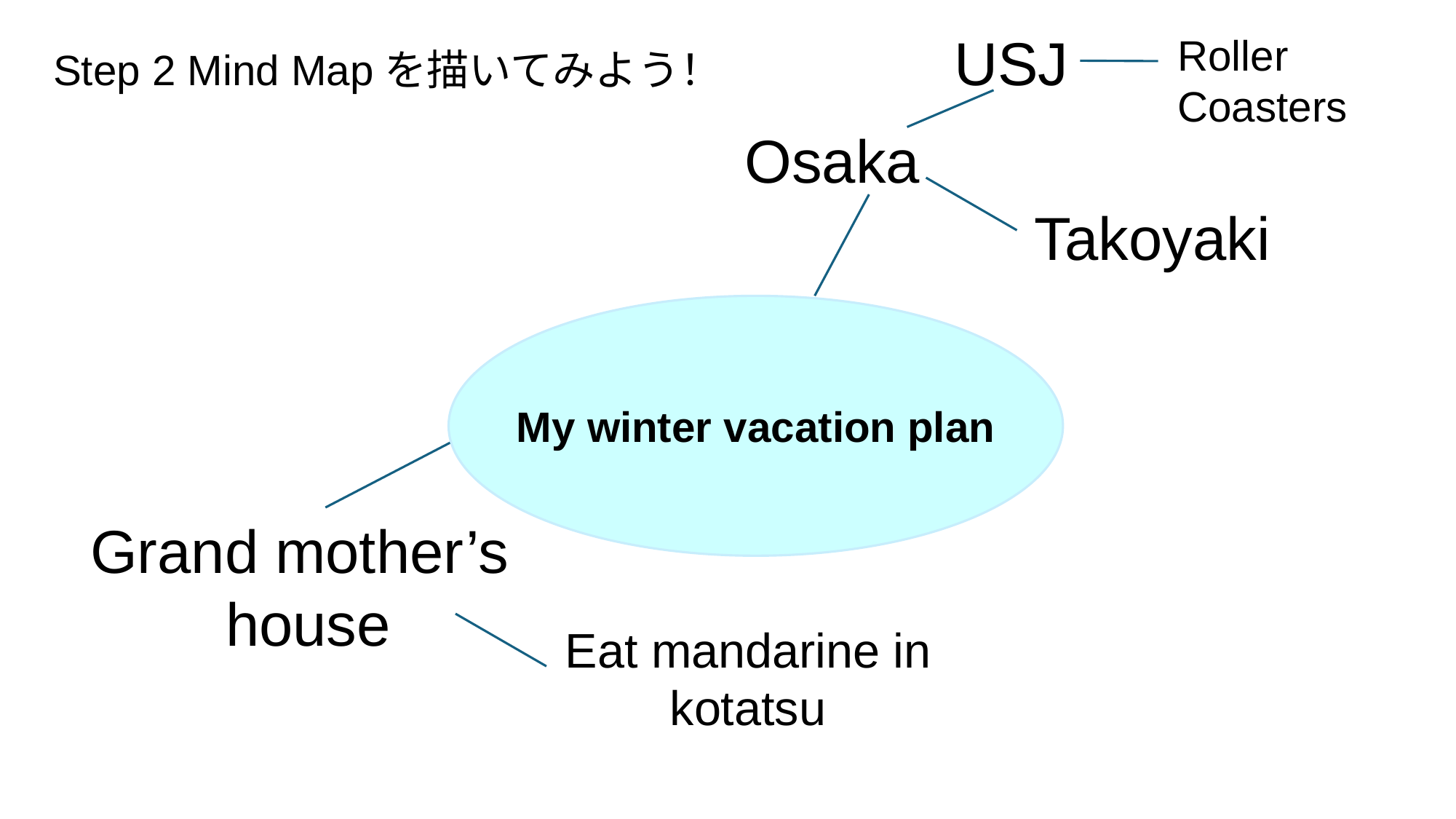

USJ
Roller
Coasters
Step 2 Mind Mapを描いてみよう！
Osaka
Takoyaki

My winter vacation plan

Grand mother’s
house

Eat mandarine in kotatsu